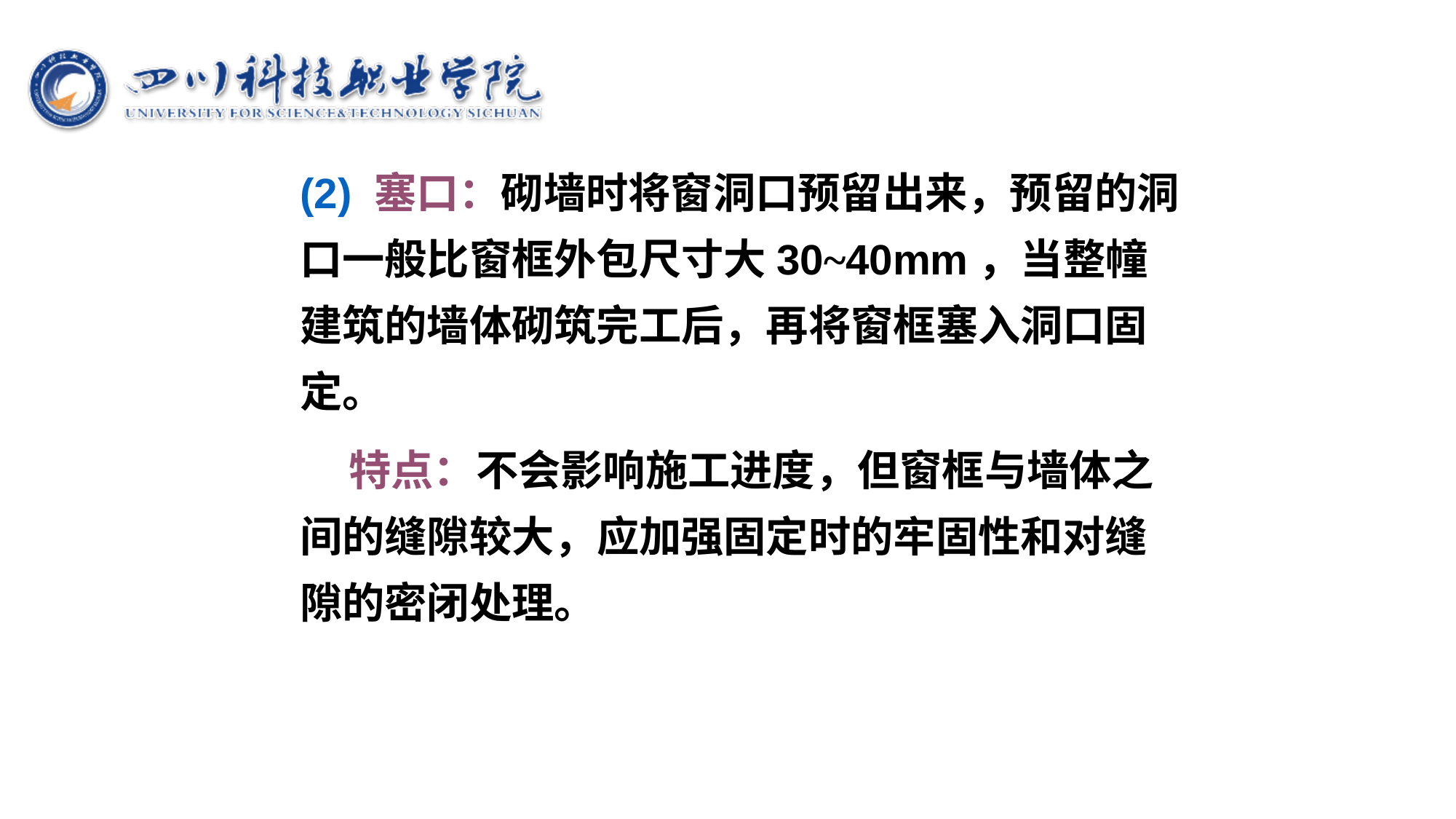

(2) 塞口：砌墙时将窗洞口预留出来，预留的洞口一般比窗框外包尺寸大30~40mm，当整幢建筑的墙体砌筑完工后，再将窗框塞入洞口固定。
    特点：不会影响施工进度，但窗框与墙体之间的缝隙较大，应加强固定时的牢固性和对缝隙的密闭处理。